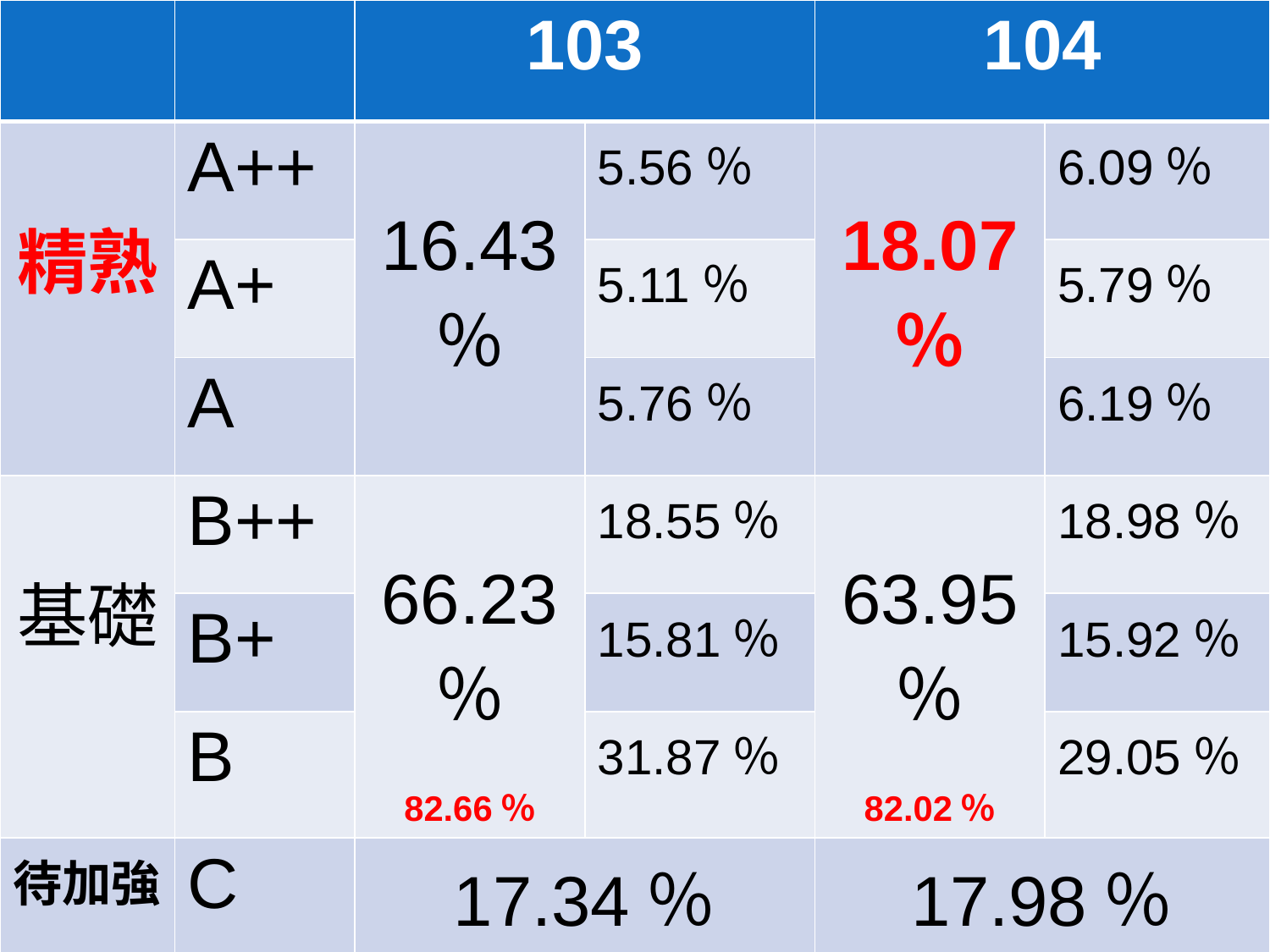

|  |  | 103 |  | 104 |  |
| --- | --- | --- | --- | --- | --- |
| 精熟 | A++ | 16.43 ％ | 5.56％ | 18.07 ％ | 6.09％ |
|  | A+ |  | 5.11％ |  | 5.79％ |
|  | A |  | 5.76％ |  | 6.19％ |
| 基礎 | B++ | 66.23 ％ 82.66％ | 18.55％ | 63.95 ％ 82.02％ | 18.98％ |
|  | B+ |  | 15.81％ |  | 15.92％ |
|  | B |  | 31.87％ |  | 29.05％ |
| 待加強 | C | 17.34％ |  | 17.98％ |  |
#